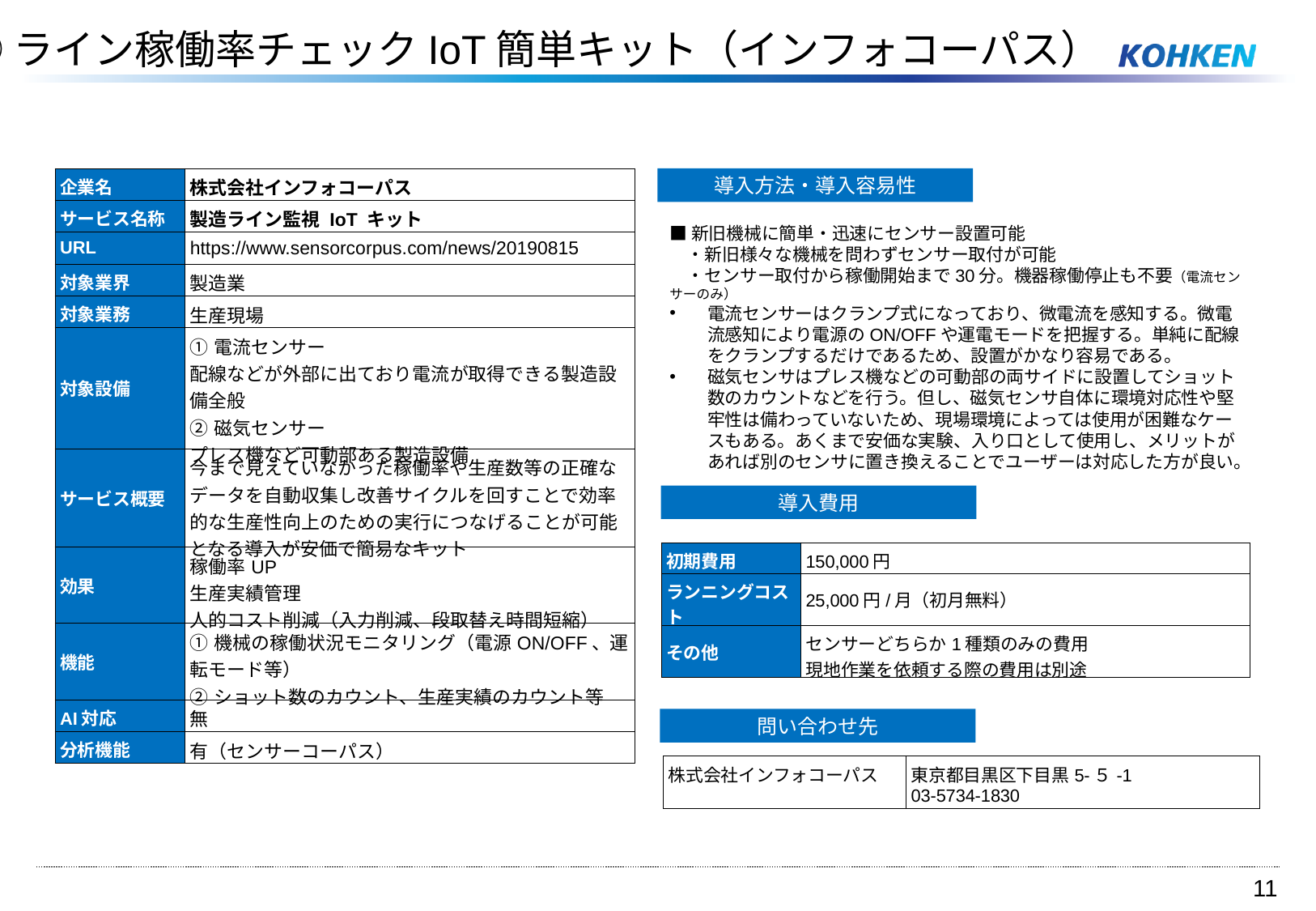

②ライン稼働率チェックIoT簡単キット（インフォコーパス）
| 企業名 | 株式会社インフォコーパス |
| --- | --- |
| サービス名称 | 製造ライン監視 IoT キット |
| URL | https://www.sensorcorpus.com/news/20190815 |
| 対象業界 | 製造業 |
| 対象業務 | 生産現場 |
| 対象設備 | ①電流センサー 配線などが外部に出ており電流が取得できる製造設備全般 ②磁気センサー プレス機など可動部ある製造設備 |
| サービス概要 | 今まで見えていなかった稼働率や生産数等の正確なデータを自動収集し改善サイクルを回すことで効率的な生産性向上のための実行につなげることが可能となる導入が安価で簡易なキット |
| 効果 | 稼働率UP 生産実績管理 人的コスト削減（入力削減、段取替え時間短縮） |
| 機能 | ①機械の稼働状況モニタリング（電源ON/OFF、運転モード等） ②ショット数のカウント、生産実績のカウント等 |
| AI対応 | 無 |
| 分析機能 | 有（センサーコーパス） |
導入方法・導入容易性
■新旧機械に簡単・迅速にセンサー設置可能
　・新旧様々な機械を問わずセンサー取付が可能
　・センサー取付から稼働開始まで30分。機器稼働停止も不要（電流センサーのみ）
電流センサーはクランプ式になっており、微電流を感知する。微電流感知により電源のON/OFFや運電モードを把握する。単純に配線をクランプするだけであるため、設置がかなり容易である。
磁気センサはプレス機などの可動部の両サイドに設置してショット数のカウントなどを行う。但し、磁気センサ自体に環境対応性や堅牢性は備わっていないため、現場環境によっては使用が困難なケースもある。あくまで安価な実験、入り口として使用し、メリットがあれば別のセンサに置き換えることでユーザーは対応した方が良い。
導入費用
| 初期費用 | 150,000円 |
| --- | --- |
| ランニングコスト | 25,000円/月（初月無料） |
| その他 | センサーどちらか1種類のみの費用 現地作業を依頼する際の費用は別途 |
問い合わせ先
| 株式会社インフォコーパス | 東京都目黒区下目黒5-５-1 03-5734-1830 |
| --- | --- |